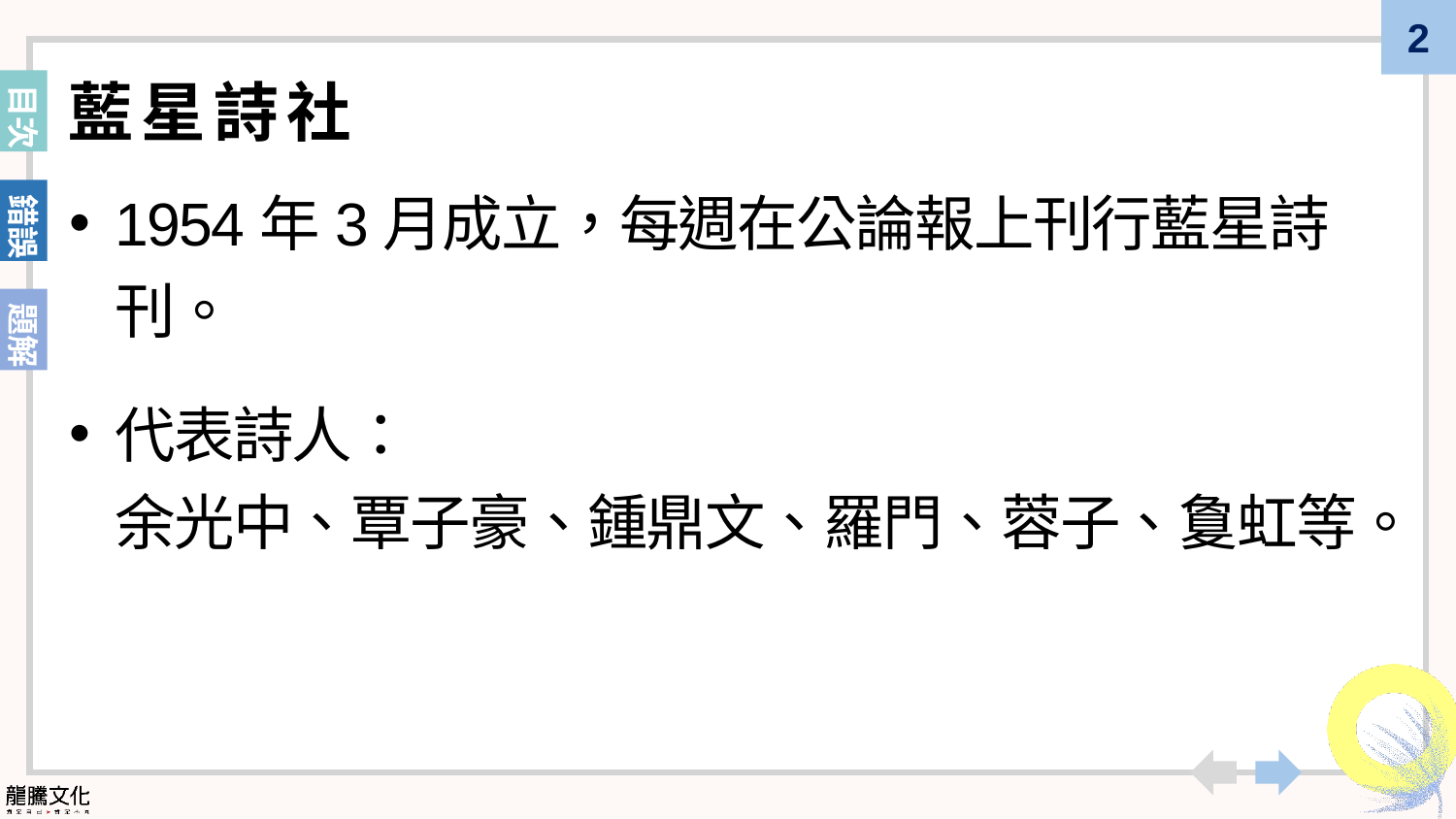

藍星詩社
1954年3月成立，每週在公論報上刊行藍星詩刊。
代表詩人：
余光中、覃子豪、鍾鼎文、羅門、蓉子、敻虹等。